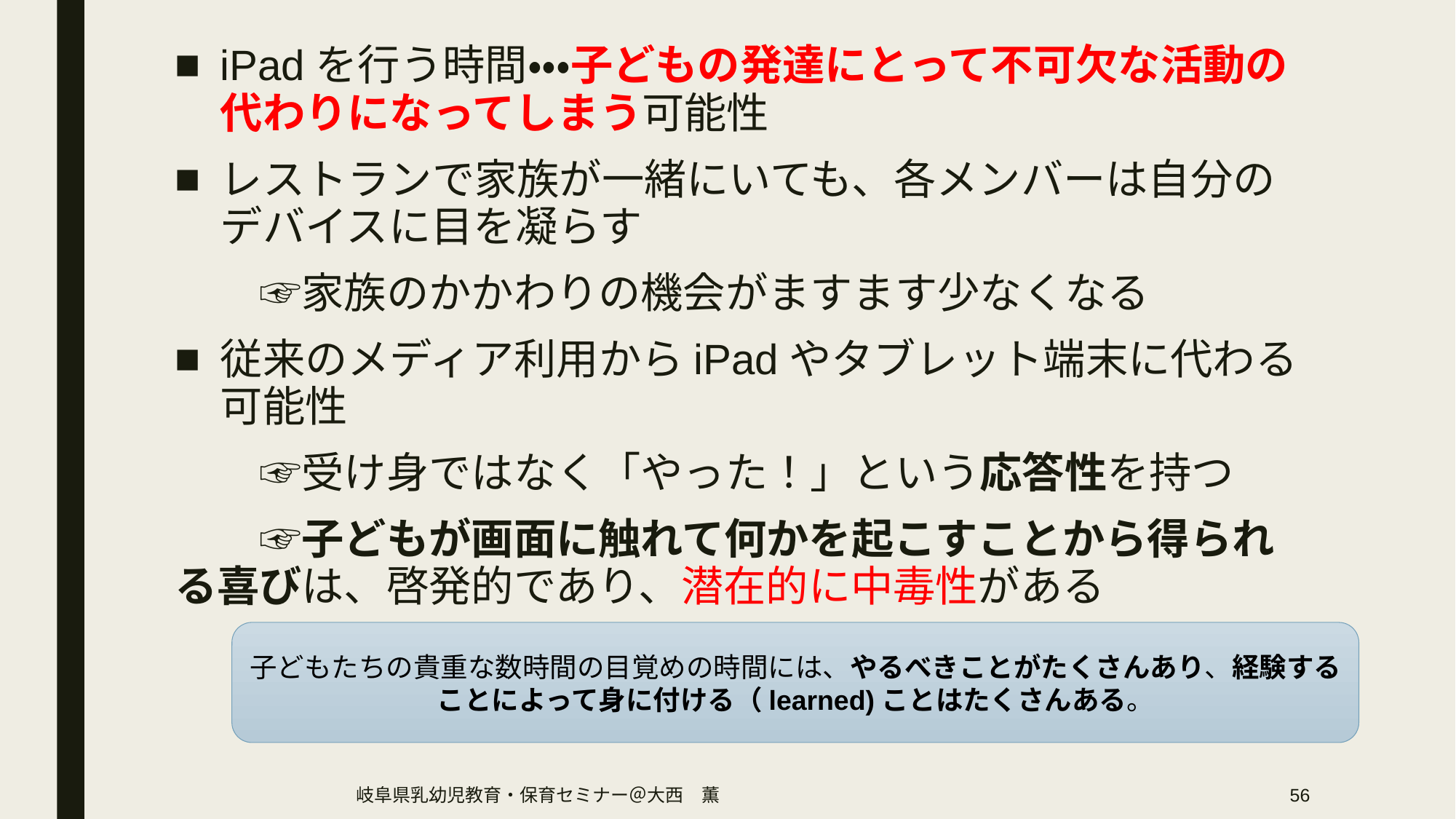

iPadを行う時間・・・子どもの発達にとって不可欠な活動の代わりになってしまう可能性
レストランで家族が一緒にいても、各メンバーは自分のデバイスに目を凝らす
　　☞家族のかかわりの機会がますます少なくなる
従来のメディア利用からiPadやタブレット端末に代わる可能性
　　☞受け身ではなく「やった！」という応答性を持つ
　　☞子どもが画面に触れて何かを起こすことから得られる喜びは、啓発的であり、潜在的に中毒性がある
子どもたちの貴重な数時間の目覚めの時間には、やるべきことがたくさんあり、経験することによって身に付ける（learned)ことはたくさんある。
岐阜県乳幼児教育・保育セミナー＠大西　薫
56